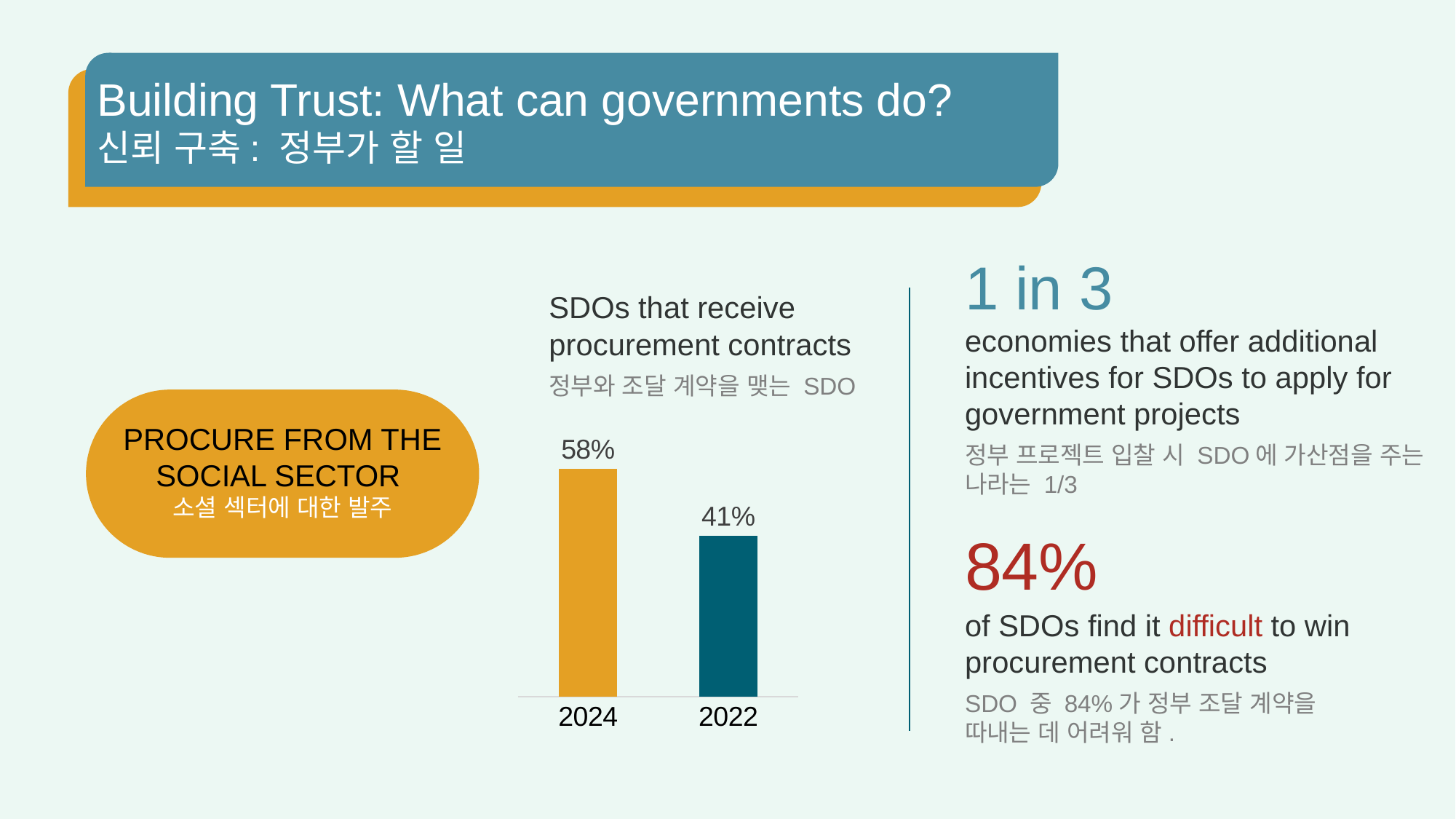

Building Trust: What can governments do?
신뢰 구축: 정부가 할 일

1 in 3
economies that offer additional incentives for SDOs to apply for government projects
정부 프로젝트 입찰 시 SDO에 가산점을 주는 나라는 1/3
SDOs that receive procurement contracts
정부와 조달 계약을 맺는 SDO

### Chart

| Category | Proportion of procurement in SDO budget |
|---|---|
| 2024 | 0.58 |
| 2022 | 0.41 |
Procure from the social sector
소셜 섹터에 대한 발주
84%
of SDOs find it difficult to win procurement contracts
SDO 중 84%가 정부 조달 계약을 따내는 데 어려워 함.